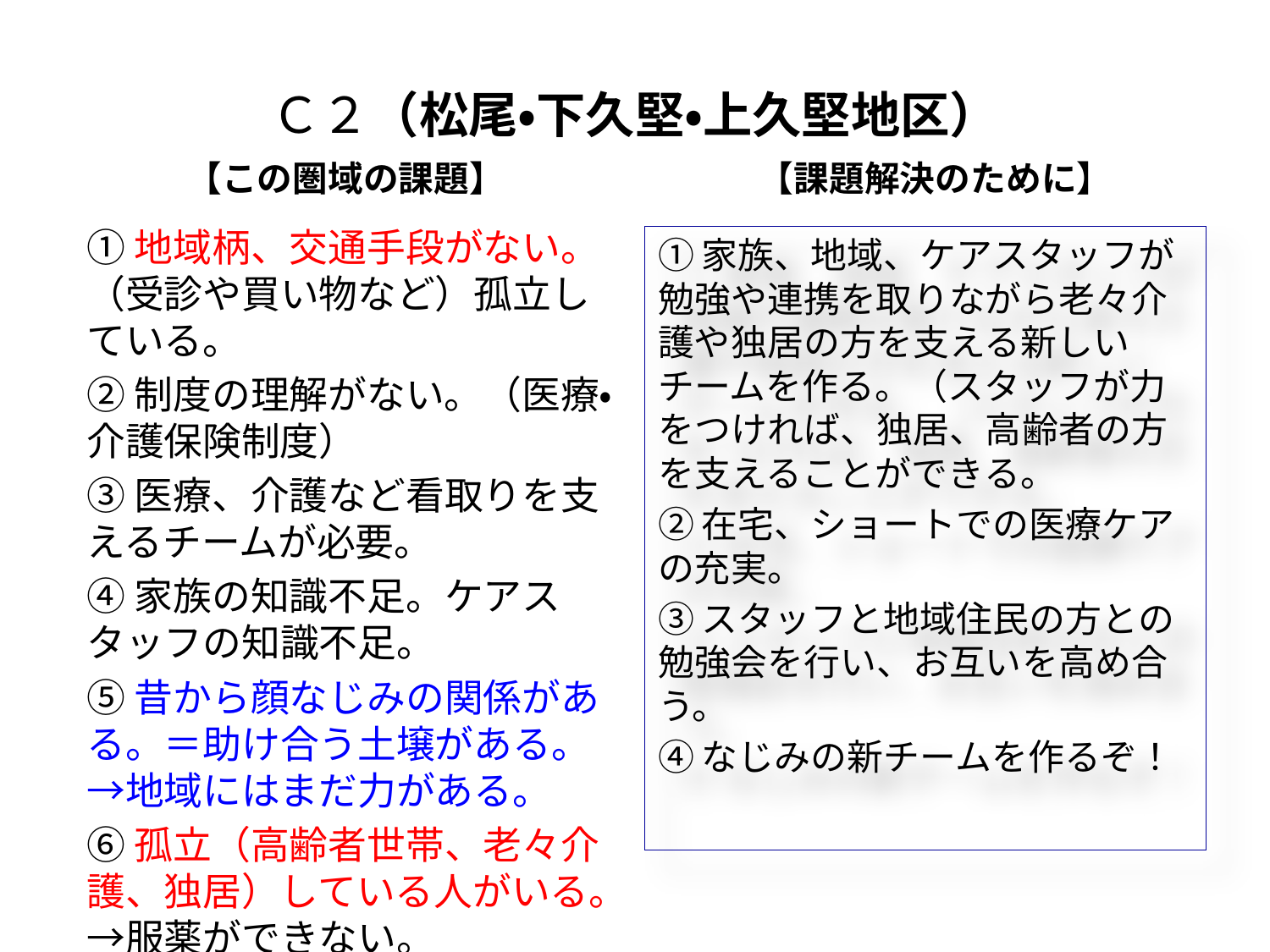

# Ｃ２（松尾・下久堅・上久堅地区）
【この圏域の課題】
【課題解決のために】
①地域柄、交通手段がない。（受診や買い物など）孤立している。
②制度の理解がない。（医療・介護保険制度）
③医療、介護など看取りを支えるチームが必要。
④家族の知識不足。ケアスタッフの知識不足。
⑤昔から顔なじみの関係がある。＝助け合う土壌がある。→地域にはまだ力がある。
⑥孤立（高齢者世帯、老々介護、独居）している人がいる。→服薬ができない。
①家族、地域、ケアスタッフが勉強や連携を取りながら老々介護や独居の方を支える新しいチームを作る。（スタッフが力をつければ、独居、高齢者の方を支えることができる。
②在宅、ショートでの医療ケアの充実。
③スタッフと地域住民の方との勉強会を行い、お互いを高め合う。
④なじみの新チームを作るぞ！